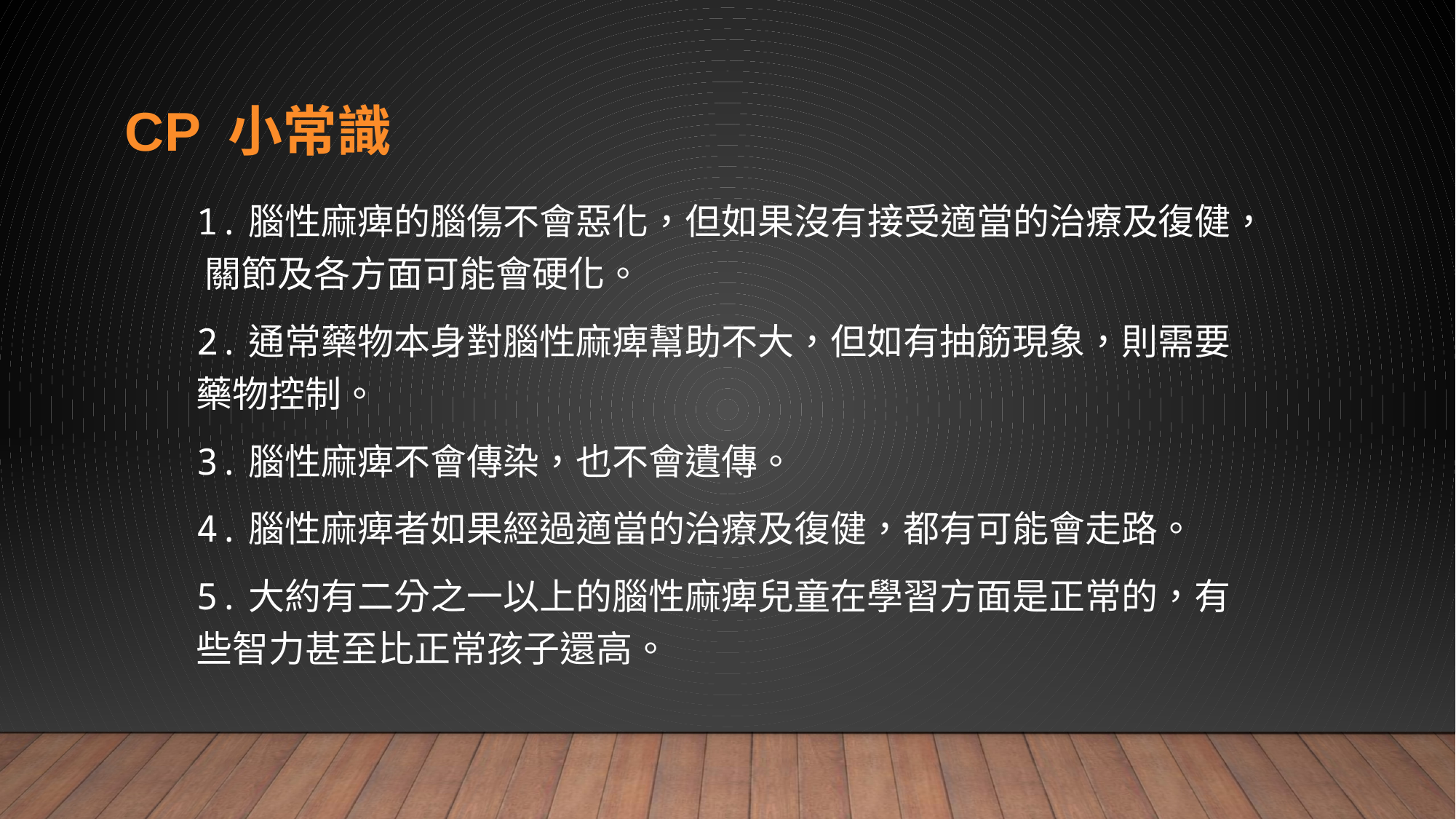

# CP 小常識
1.腦性麻痺的腦傷不會惡化，但如果沒有接受適當的治療及復健， 關節及各方面可能會硬化。
2.通常藥物本身對腦性麻痺幫助不大，但如有抽筋現象，則需要藥物控制。
3.腦性麻痺不會傳染，也不會遺傳。
4.腦性麻痺者如果經過適當的治療及復健，都有可能會走路。
5.大約有二分之一以上的腦性麻痺兒童在學習方面是正常的，有些智力甚至比正常孩子還高。